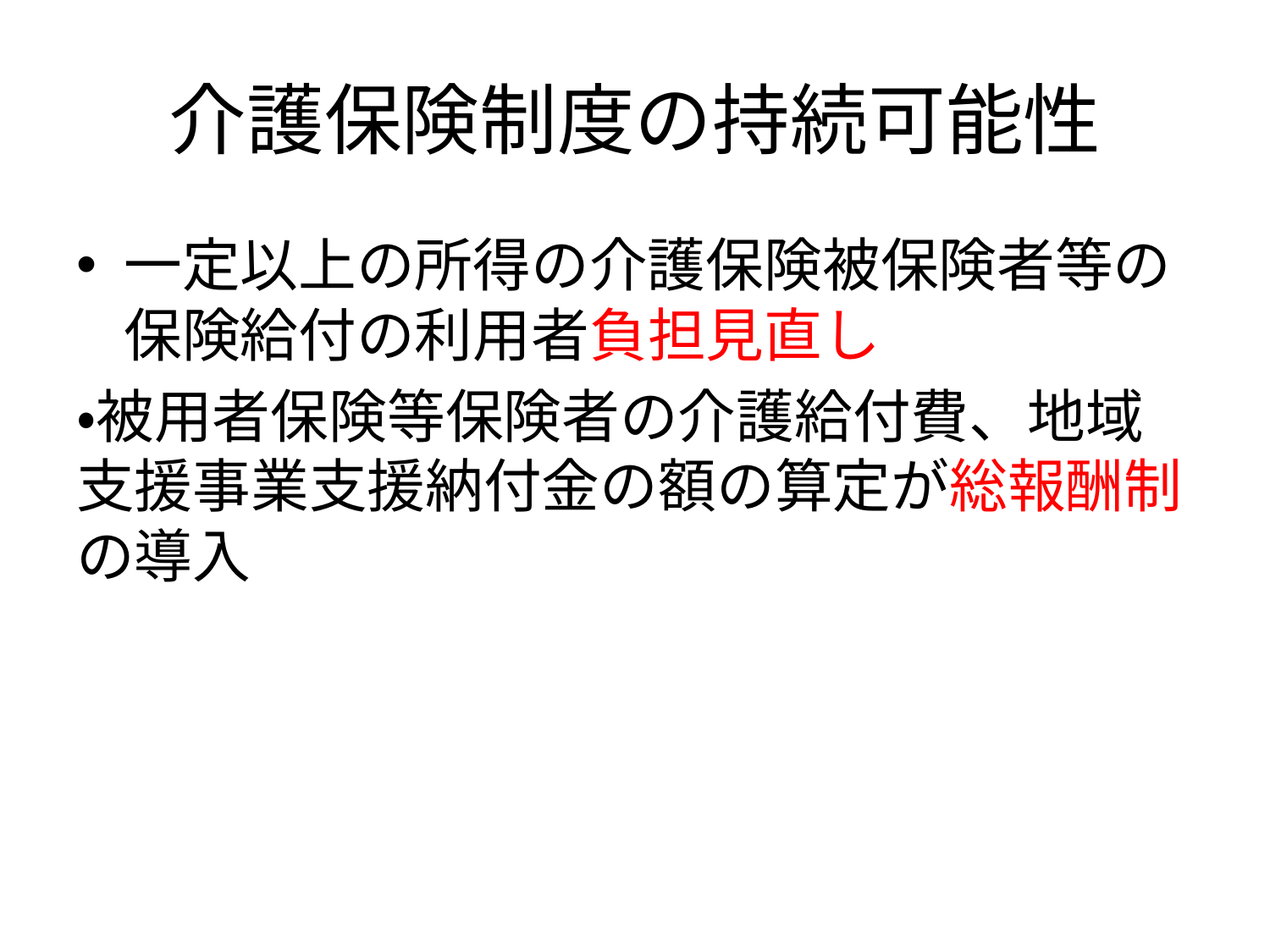

# 介護保険制度の持続可能性
一定以上の所得の介護保険被保険者等の保険給付の利用者負担見直し
・被用者保険等保険者の介護給付費、地域支援事業支援納付金の額の算定が総報酬制の導入